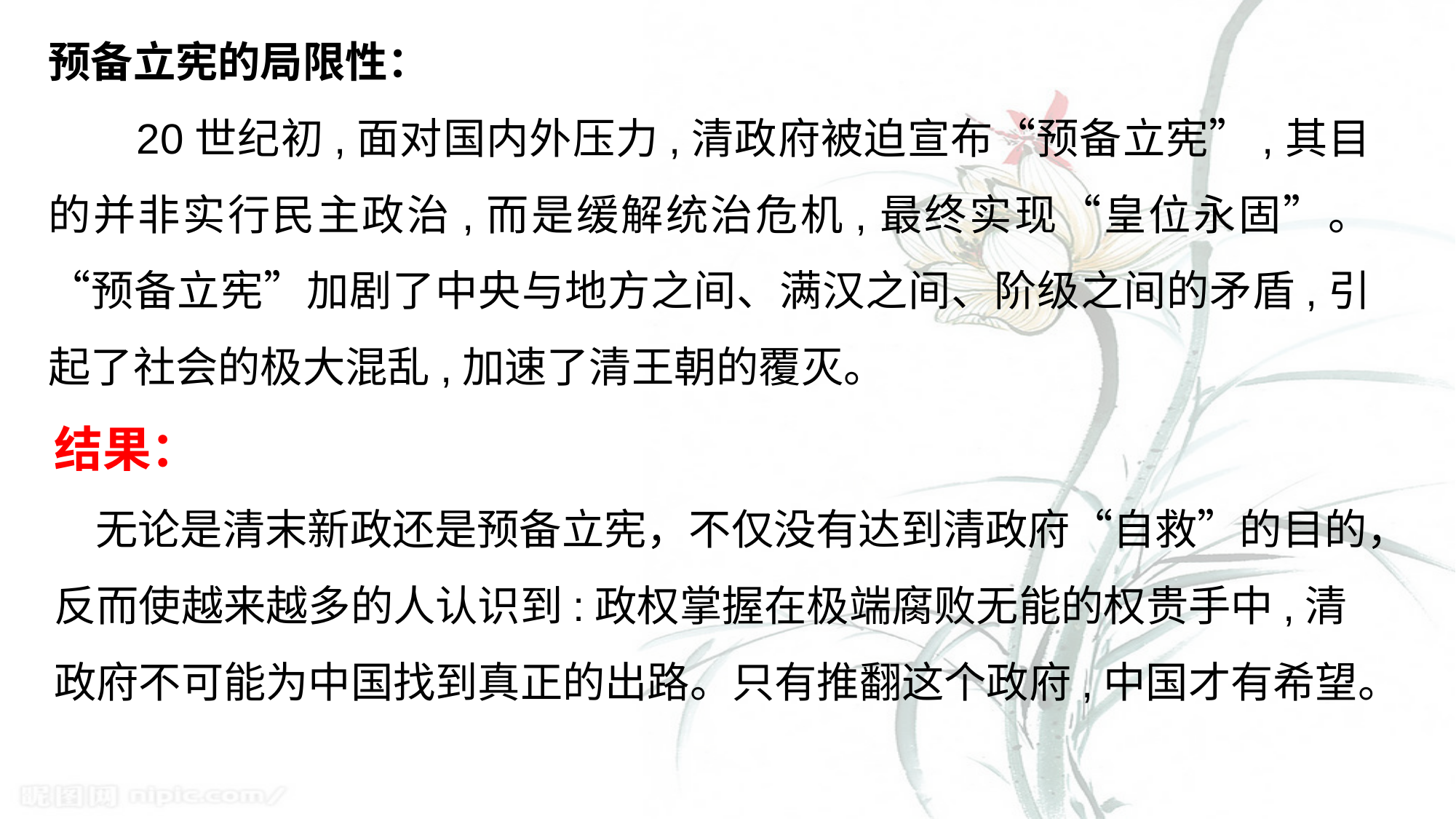

预备立宪的局限性：
         20世纪初,面对国内外压力,清政府被迫宣布“预备立宪”,其目的并非实行民主政治,而是缓解统治危机,最终实现“皇位永固”。“预备立宪”加剧了中央与地方之间、满汉之间、阶级之间的矛盾,引起了社会的极大混乱,加速了清王朝的覆灭。
结果：
    无论是清末新政还是预备立宪，不仅没有达到清政府“自救”的目的，反而使越来越多的人认识到:政权掌握在极端腐败无能的权贵手中,清政府不可能为中国找到真正的出路。只有推翻这个政府,中国才有希望。